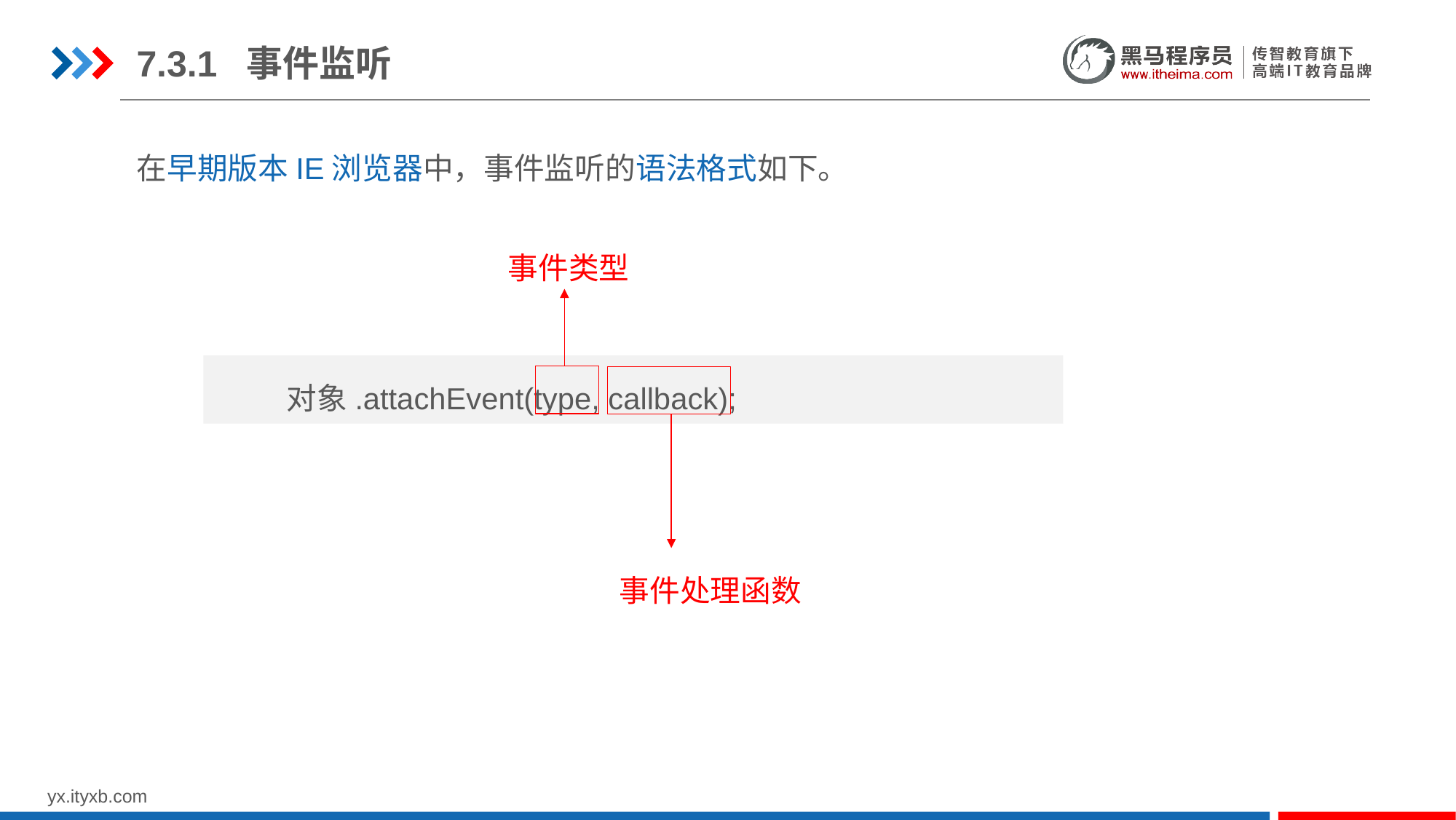

7.3.1  事件监听
在早期版本IE浏览器中，事件监听的语法格式如下。
事件类型
对象.attachEvent(type, callback);

事件处理函数